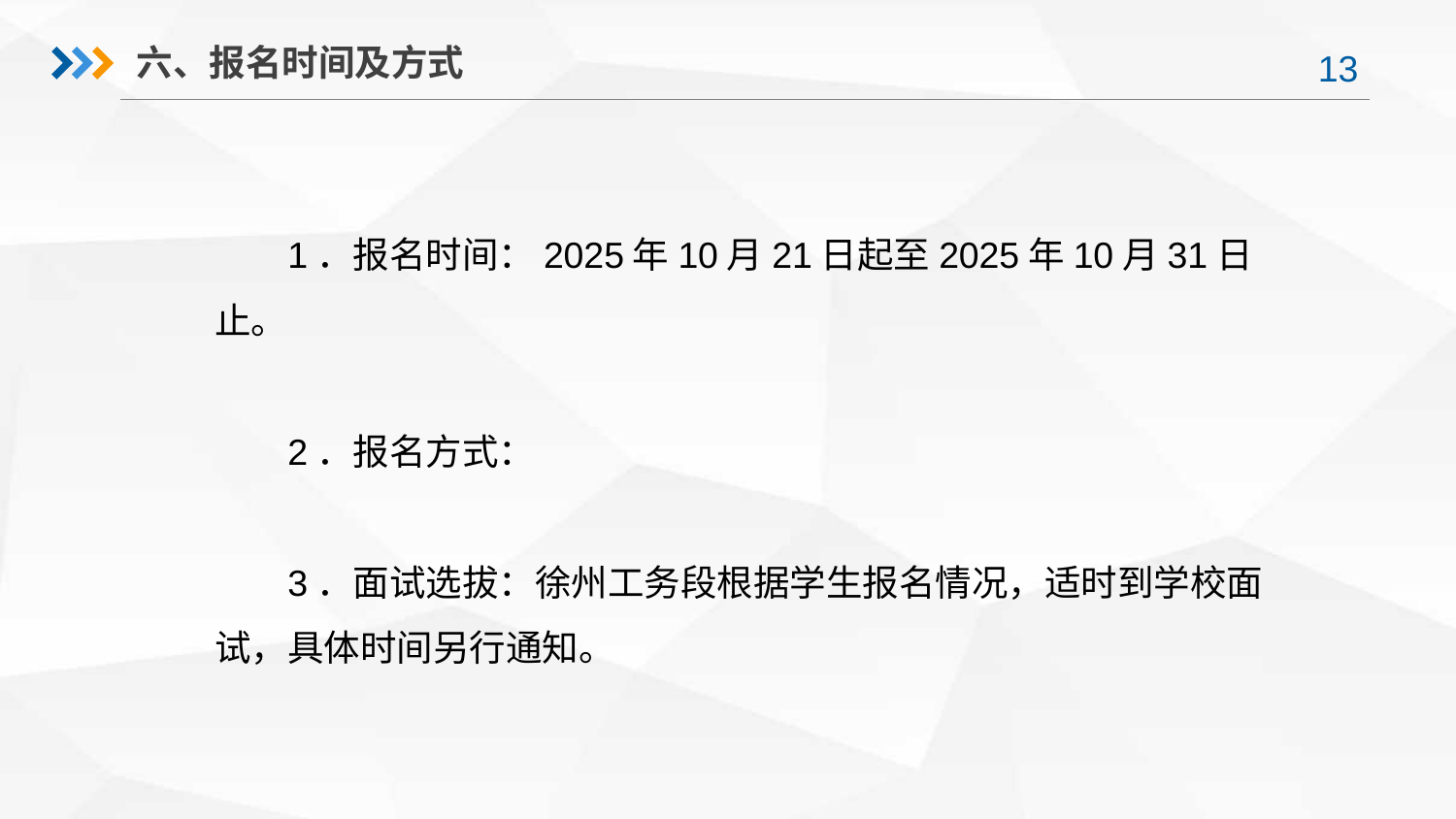

六、报名时间及方式
1．报名时间：2025年10月21日起至2025年10月31日止。

2．报名方式：

3．面试选拔：徐州工务段根据学生报名情况，适时到学校面试，具体时间另行通知。